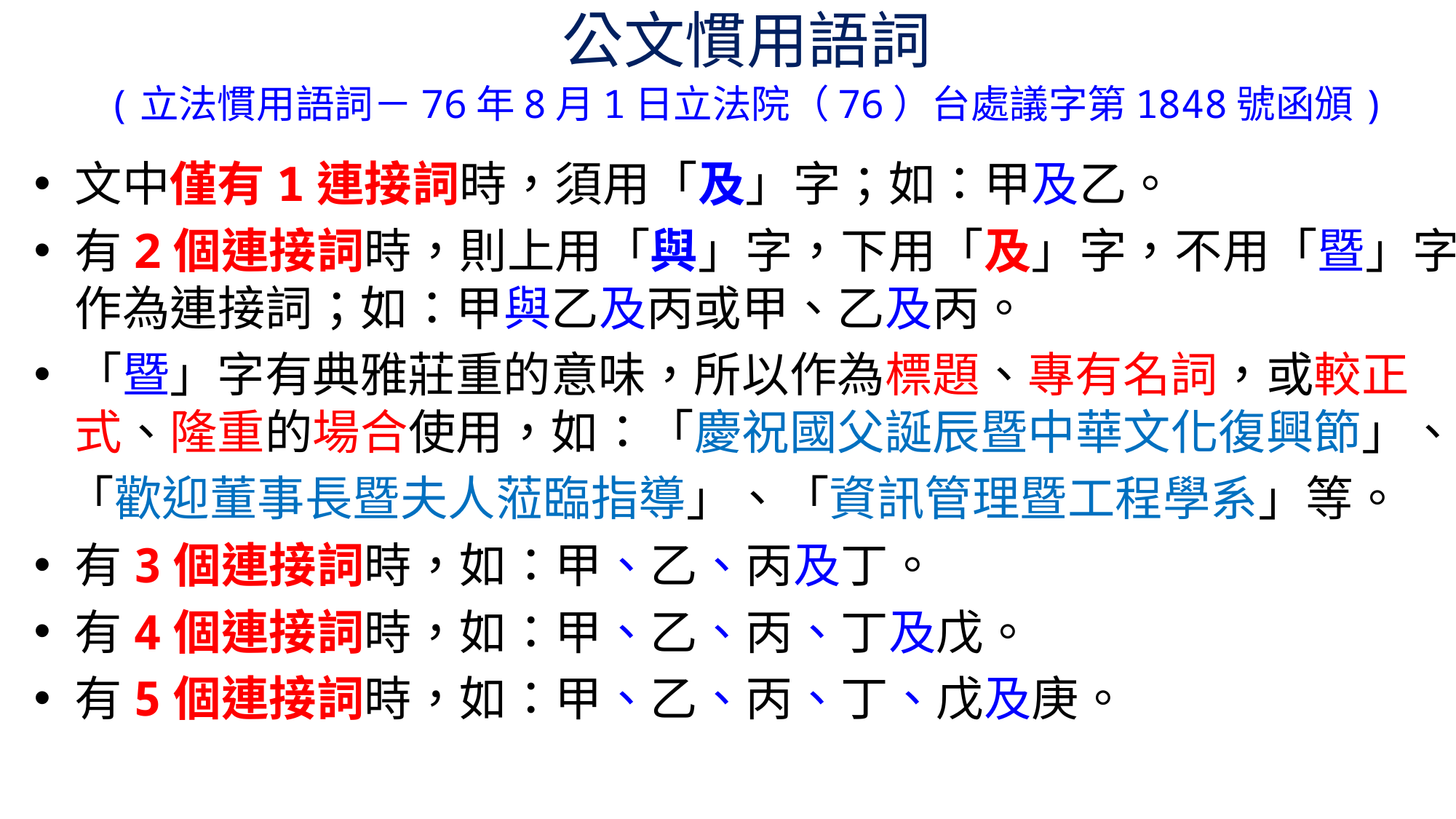

# 公文慣用語詞 (立法慣用語詞－76年8月1日立法院（76）台處議字第1848號函頒)
文中僅有1連接詞時，須用「及」字；如：甲及乙。
有2個連接詞時，則上用「與」字，下用「及」字，不用「暨」字作為連接詞；如：甲與乙及丙或甲、乙及丙。
「暨」字有典雅莊重的意味，所以作為標題、專有名詞，或較正式、隆重的場合使用，如：「慶祝國父誕辰暨中華文化復興節」、
  「歡迎董事長暨夫人蒞臨指導」、「資訊管理暨工程學系」等。
有3個連接詞時，如：甲、乙、丙及丁。
有4個連接詞時，如：甲、乙、丙、丁及戊。
有5個連接詞時，如：甲、乙、丙、丁、戊及庚。